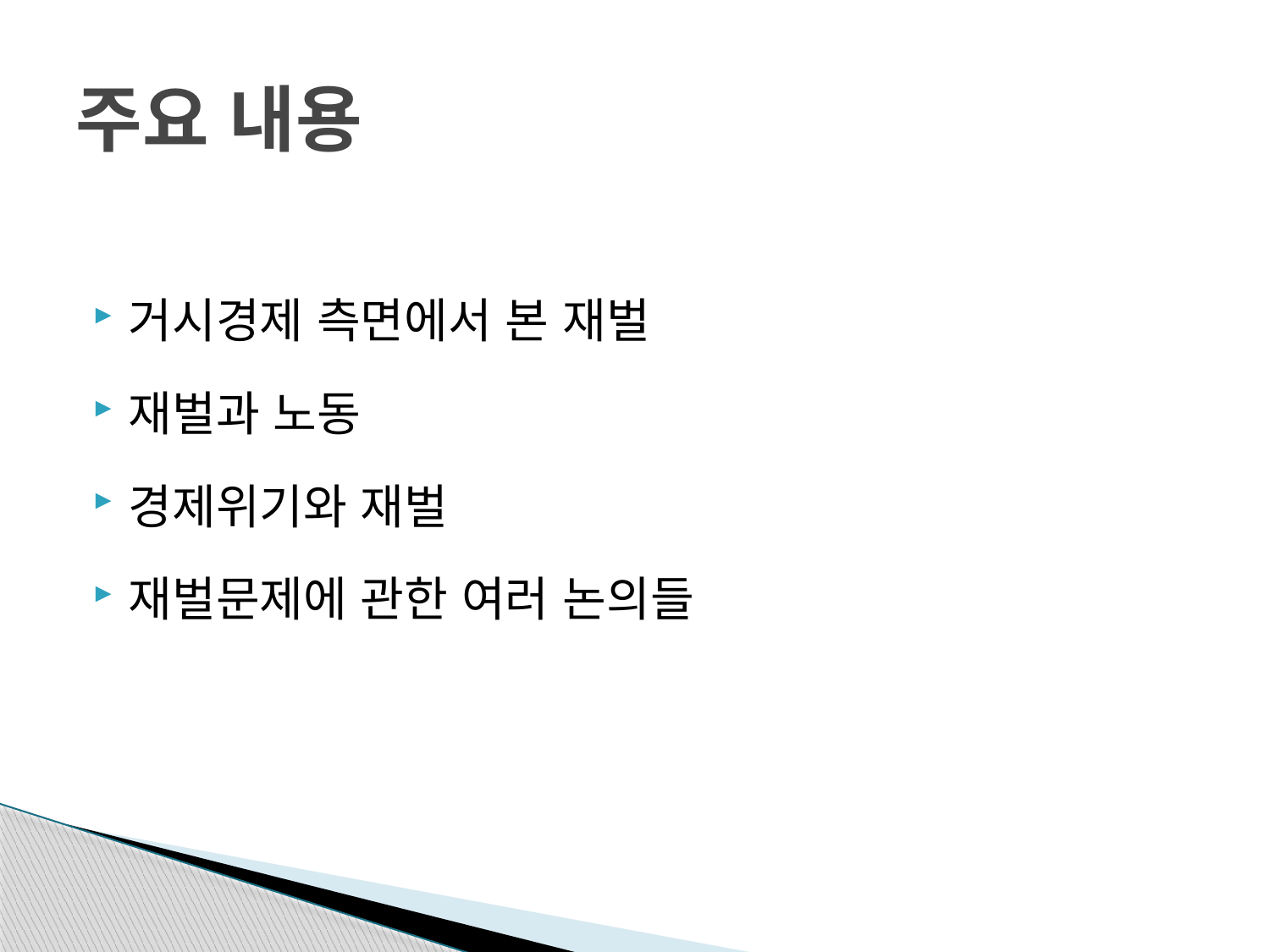

# 주요 내용
거시경제 측면에서 본 재벌
재벌과 노동
경제위기와 재벌
재벌문제에 관한 여러 논의들